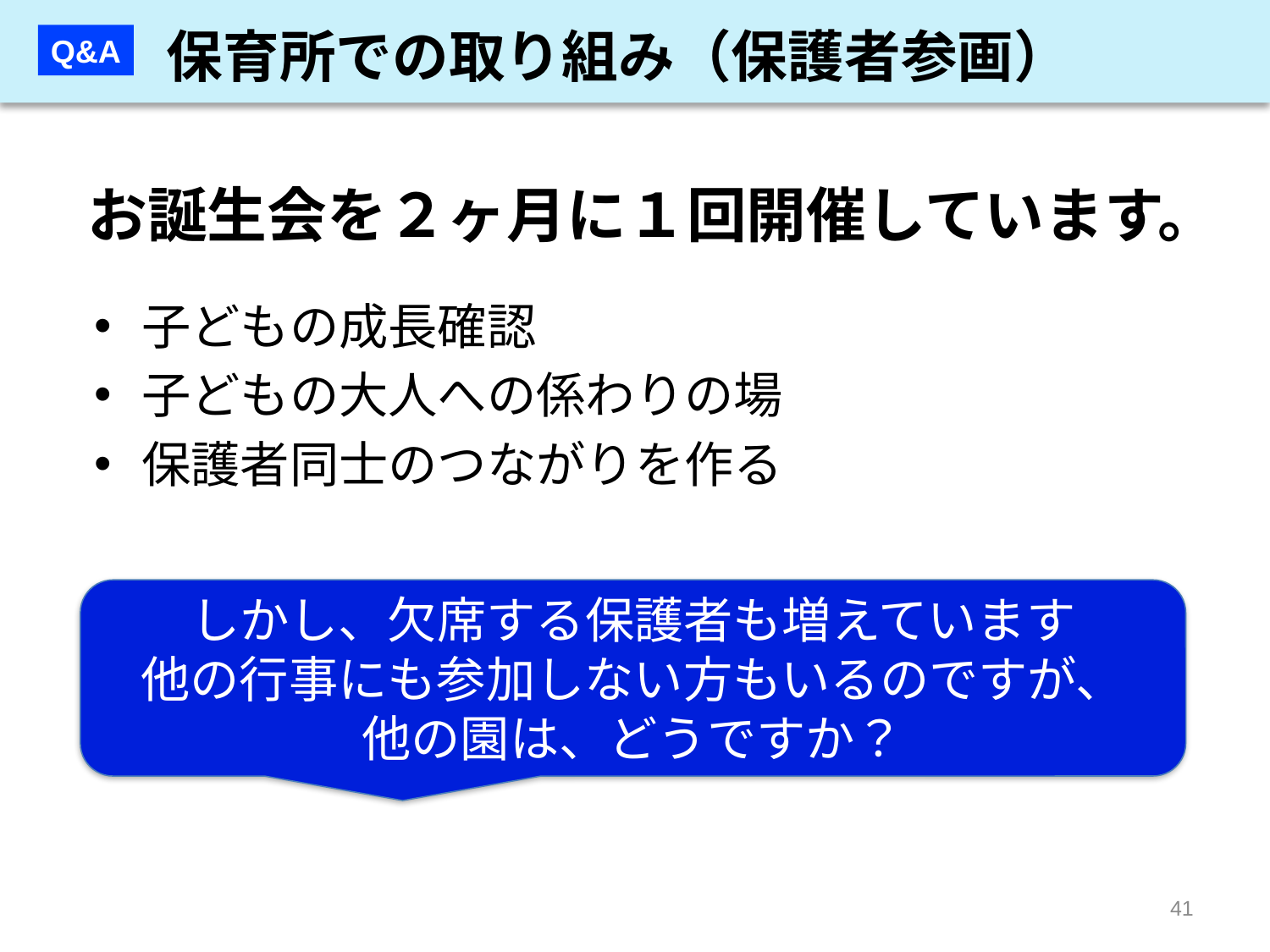

保育所での取り組み（保護者参画）
Q&A
お誕生会を２ヶ月に１回開催しています。
子どもの成長確認
子どもの大人への係わりの場
保護者同士のつながりを作る
しかし、欠席する保護者も増えています
他の行事にも参加しない方もいるのですが、
他の園は、どうですか？
41